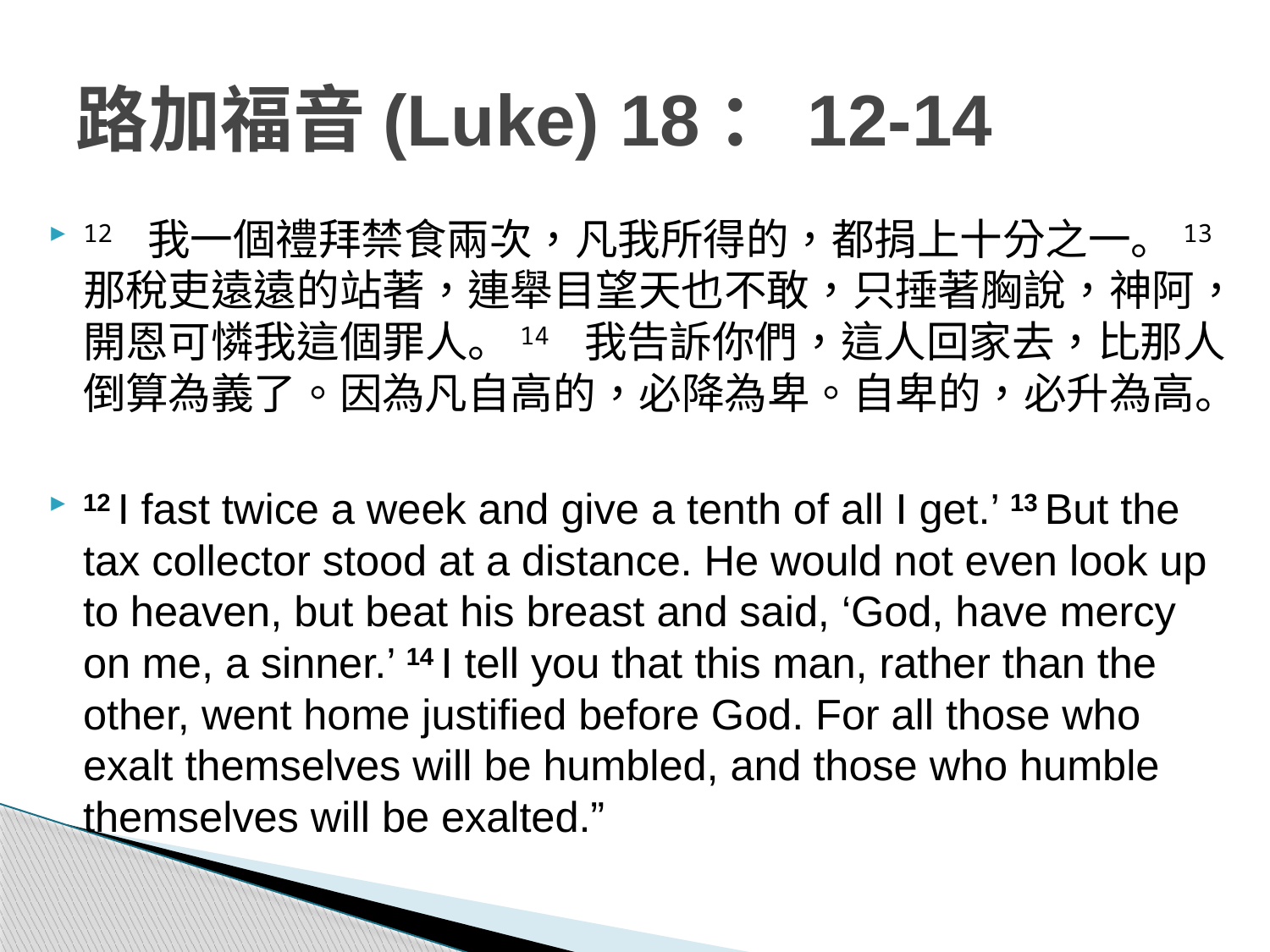

# 路加福音(Luke) 18：12-14
12 我一個禮拜禁食兩次，凡我所得的，都捐上十分之一。13 那稅吏遠遠的站著，連舉目望天也不敢，只捶著胸說，神阿，開恩可憐我這個罪人。14 我告訴你們，這人回家去，比那人倒算為義了。因為凡自高的，必降為卑。自卑的，必升為高。

12 I fast twice a week and give a tenth of all I get.’ 13 But the tax collector stood at a distance. He would not even look up to heaven, but beat his breast and said, ‘God, have mercy on me, a sinner.’ 14 I tell you that this man, rather than the other, went home justified before God. For all those who exalt themselves will be humbled, and those who humble themselves will be exalted.”